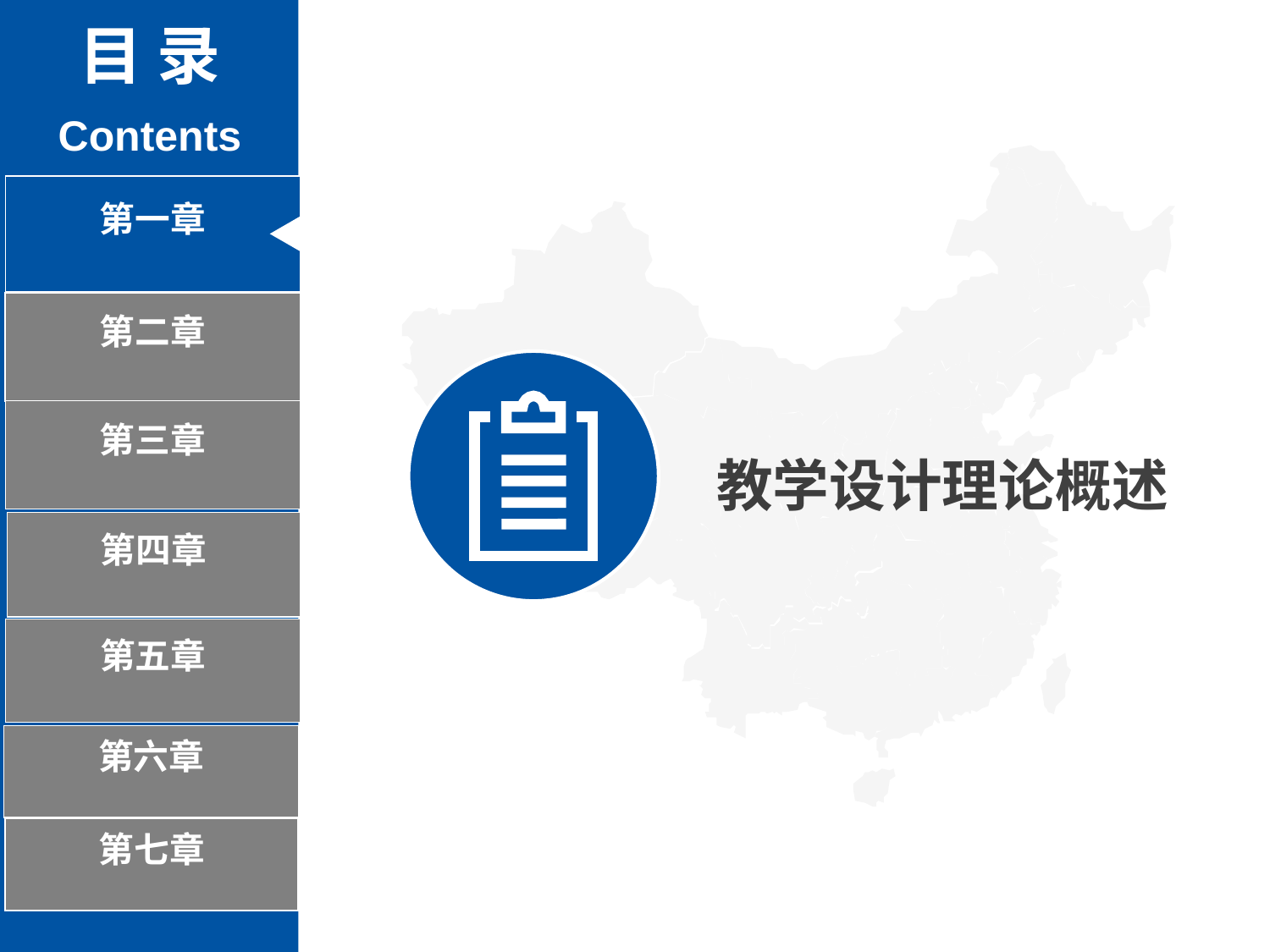

目 录
Contents
第一章

第二章

第三章

教学设计理论概述
第四章

第五章

第六章

第七章